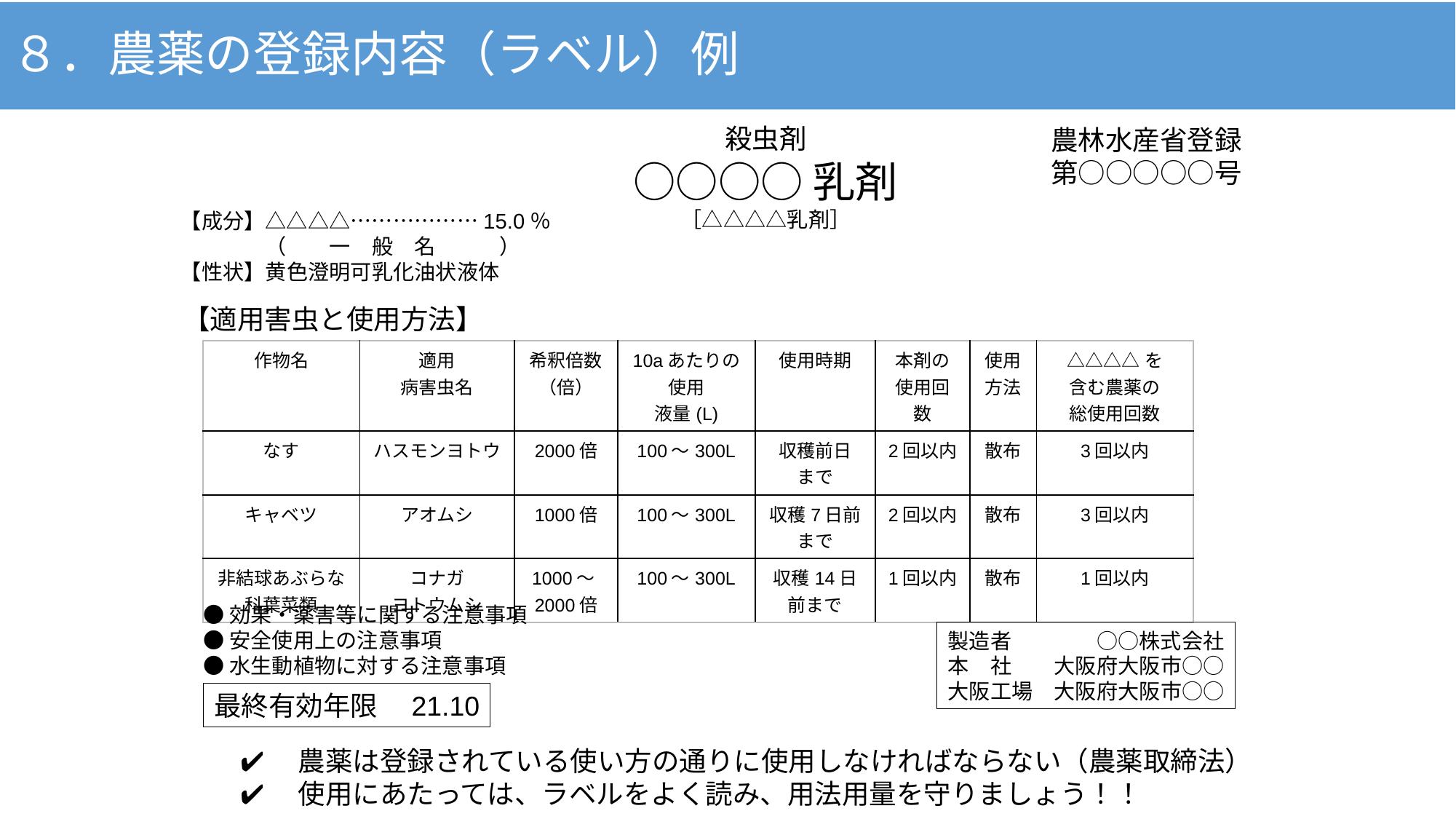

８．農薬の登録内容（ラベル）例
殺虫剤
農林水産省登録
第○○○○○号
○○○○乳剤
［△△△△乳剤］
【成分】△△△△………………15.0％
　　　　（　　一　般　名　　　）
【性状】黄色澄明可乳化油状液体
【適用害虫と使用方法】
| 作物名 | 適用 病害虫名 | 希釈倍数（倍） | 10aあたりの使用 液量(L) | 使用時期 | 本剤の 使用回数 | 使用 方法 | △△△△を 含む農薬の 総使用回数 |
| --- | --- | --- | --- | --- | --- | --- | --- |
| なす | ハスモンヨトウ | 2000倍 | 100～300L | 収穫前日 まで | 2回以内 | 散布 | 3回以内 |
| キャベツ | アオムシ | 1000倍 | 100～300L | 収穫7日前まで | 2回以内 | 散布 | 3回以内 |
| 非結球あぶらな科葉菜類 | コナガ ヨトウムシ | 1000～2000倍 | 100～300L | 収穫14日前まで | 1回以内 | 散布 | 1回以内 |
●効果・薬害等に関する注意事項
●安全使用上の注意事項
●水生動植物に対する注意事項
製造者　　　　○○株式会社
本　社　　大阪府大阪市○○
大阪工場　大阪府大阪市○○
最終有効年限　21.10
✔　農薬は登録されている使い方の通りに使用しなければならない（農薬取締法）
✔　使用にあたっては、ラベルをよく読み、用法用量を守りましょう！！